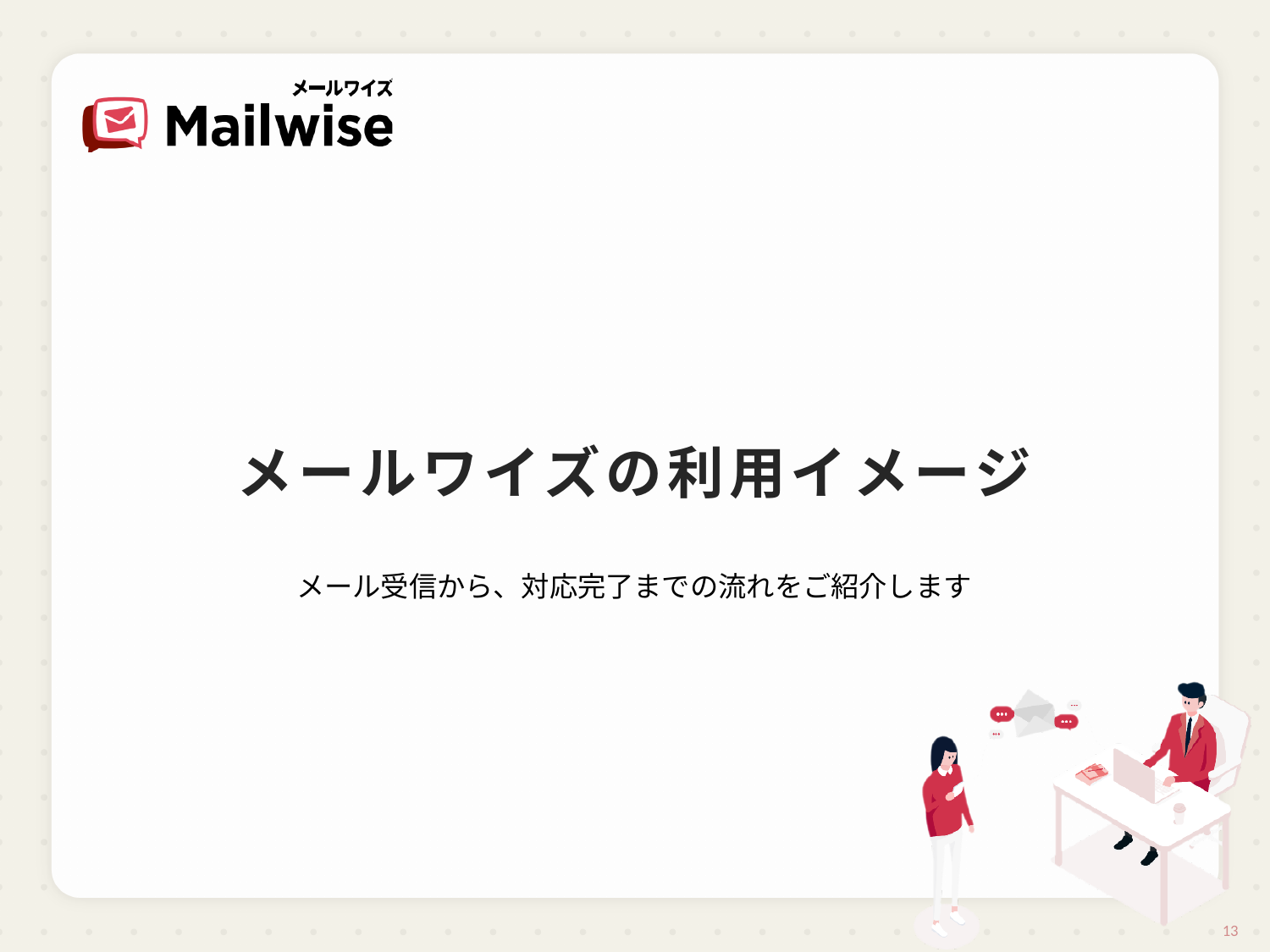

# メールワイズの利用イメージ
メール受信から、対応完了までの流れをご紹介します
13